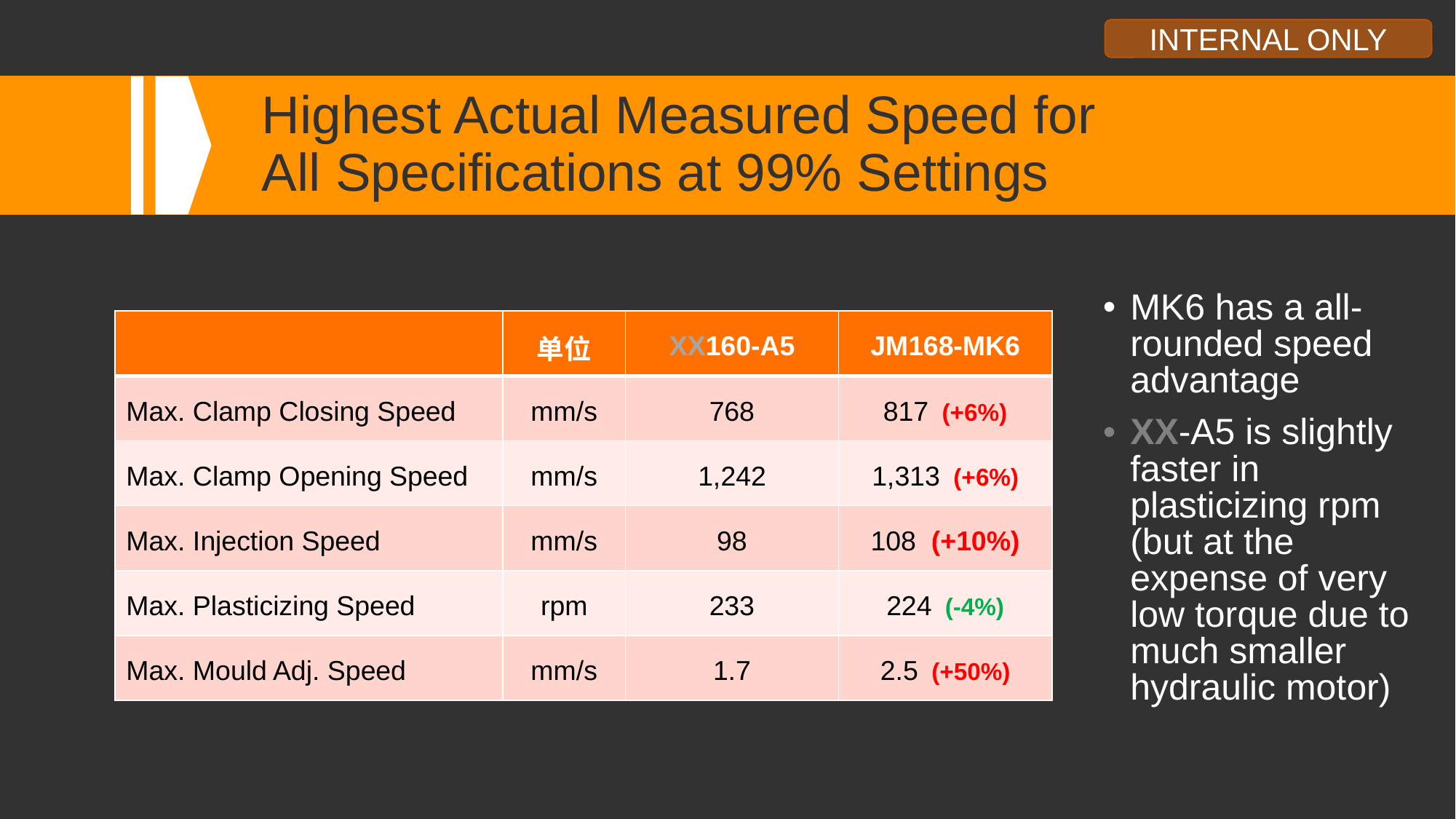

# Highest Actual Measured Speed for All Specifications at 99% Settings
MK6 has a all-rounded speed advantage
XX-A5 is slightly faster in plasticizing rpm (but at the expense of very low torque due to much smaller hydraulic motor)

|  | 单位 | XX160-A5 | JM168-MK6 |
| --- | --- | --- | --- |
| Max. Clamp Closing Speed | mm/s | 768 | 817 (+6%) |
| Max. Clamp Opening Speed | mm/s | 1,242 | 1,313 (+6%) |
| Max. Injection Speed | mm/s | 98 | 108 (+10%) |
| Max. Plasticizing Speed | rpm | 233 | 224 (-4%) |
| Max. Mould Adj. Speed | mm/s | 1.7 | 2.5 (+50%) |